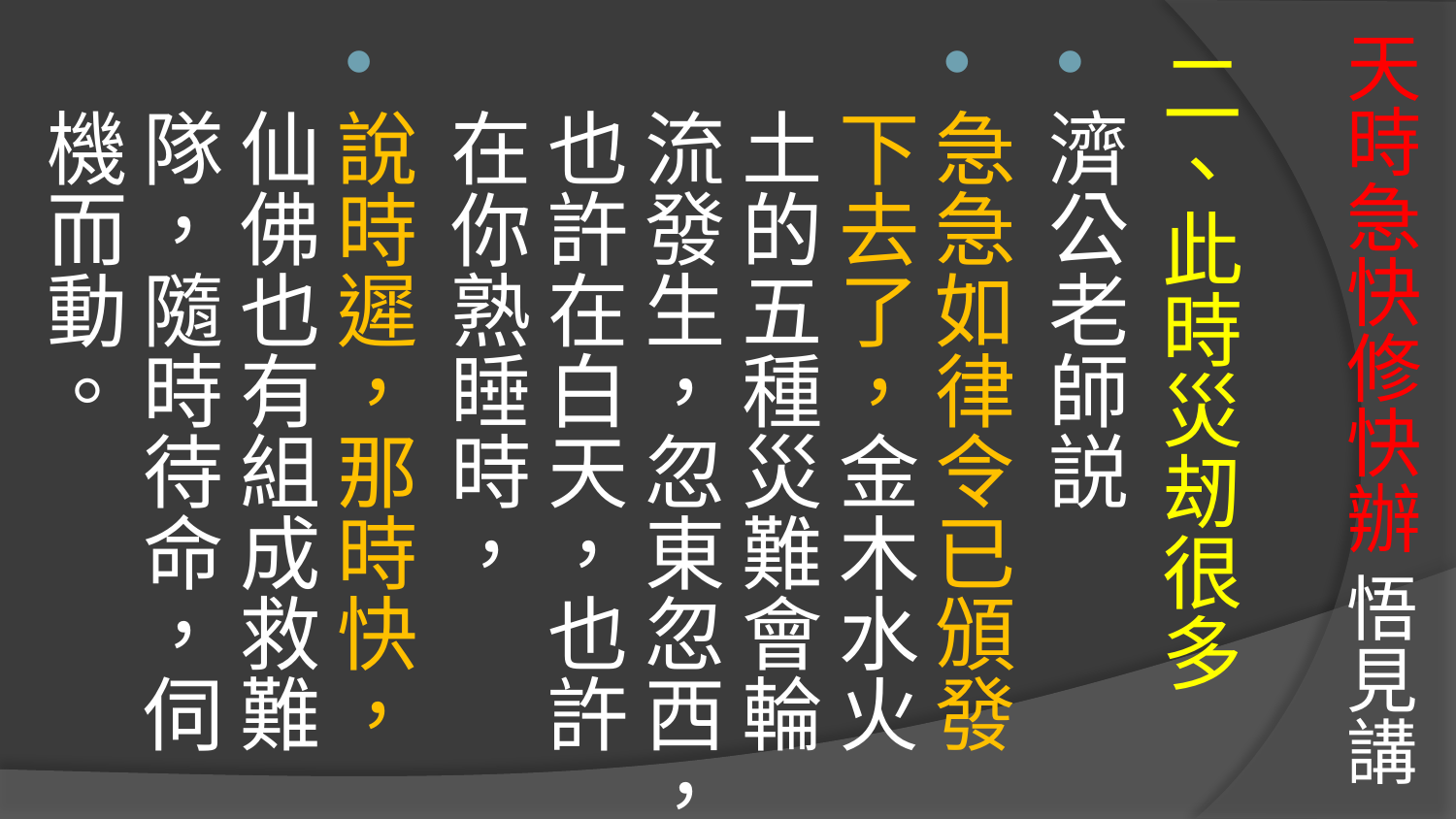

# 天時急快修快辦 悟見講
二、此時災刼很多
濟公老師説
急急如律令已頒發下去了，金木水火土的五種災難會輪流發生，忽東忽西，也許在白天，也許在你熟睡時，
說時遲，那時快，仙佛也有組成救難隊，隨時待命，伺機而動。